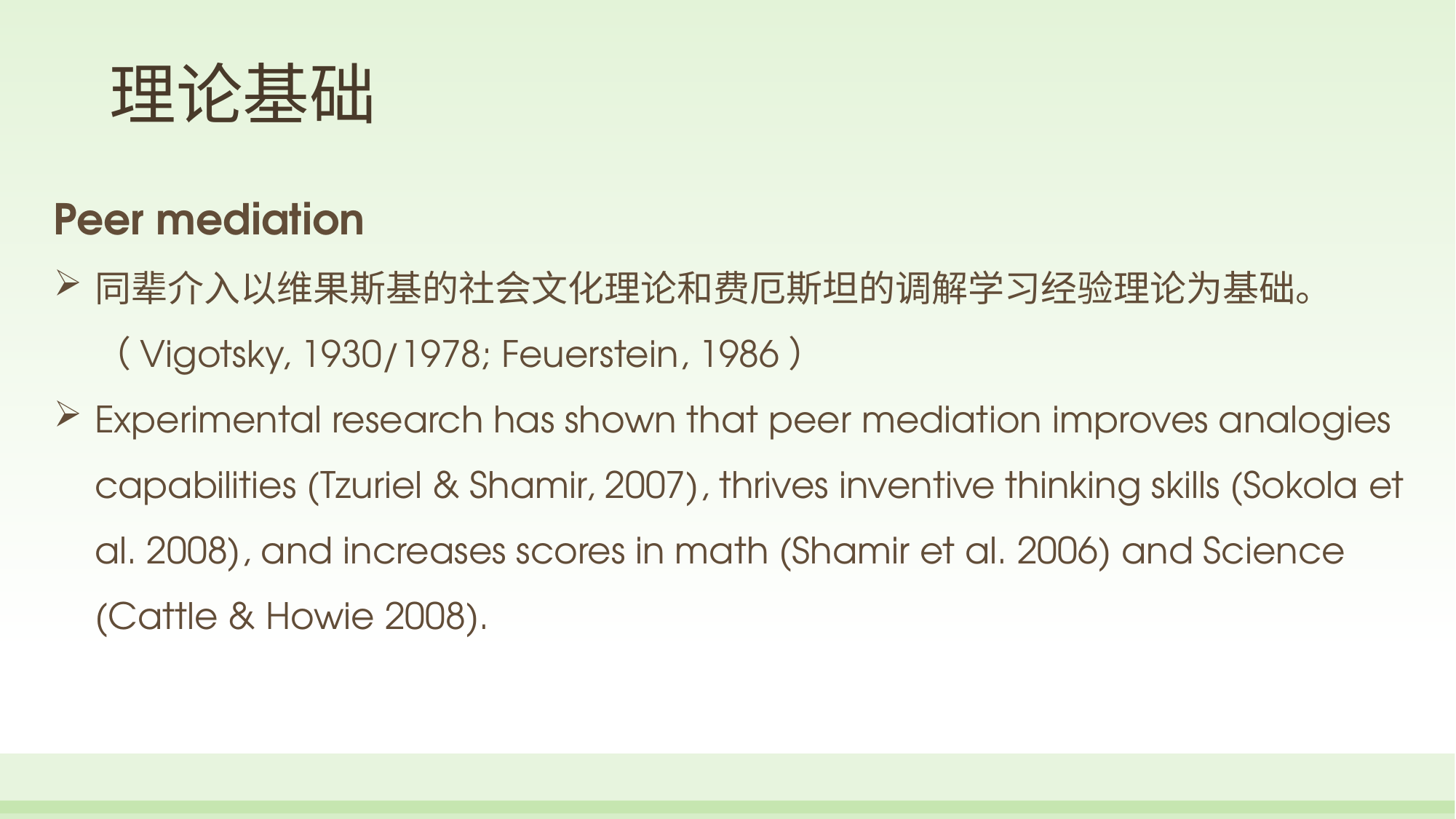

# 理论基础
Peer mediation
同辈介入以维果斯基的社会文化理论和费厄斯坦的调解学习经验理论为基础。（Vigotsky, 1930/1978; Feuerstein, 1986）
Experimental research has shown that peer mediation improves analogies capabilities (Tzuriel & Shamir, 2007), thrives inventive thinking skills (Sokola et al. 2008), and increases scores in math (Shamir et al. 2006) and Science (Cattle & Howie 2008).